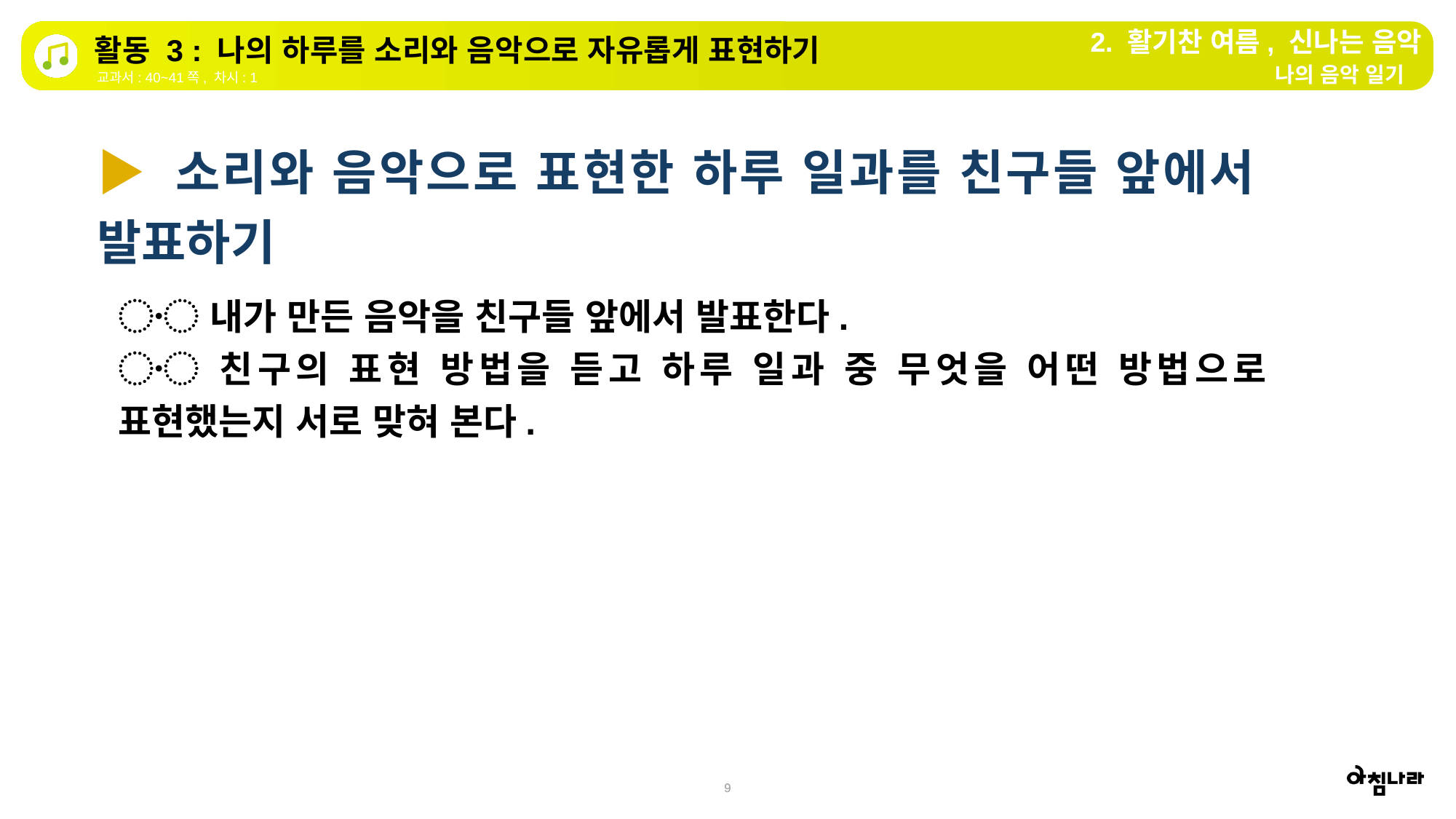

2. 활기찬 여름, 신나는 음악
활동 3 : 나의 하루를 소리와 음악으로 자유롭게 표현하기
나의 음악 일기
교과서: 40~41쪽, 차시: 1
▶ 소리와 음악으로 표현한 하루 일과를 친구들 앞에서 발표하기
〮 내가 만든 음악을 친구들 앞에서 발표한다.
〮 친구의 표현 방법을 듣고 하루 일과 중 무엇을 어떤 방법으로 표현했는지 서로 맞혀 본다.
9
9
9